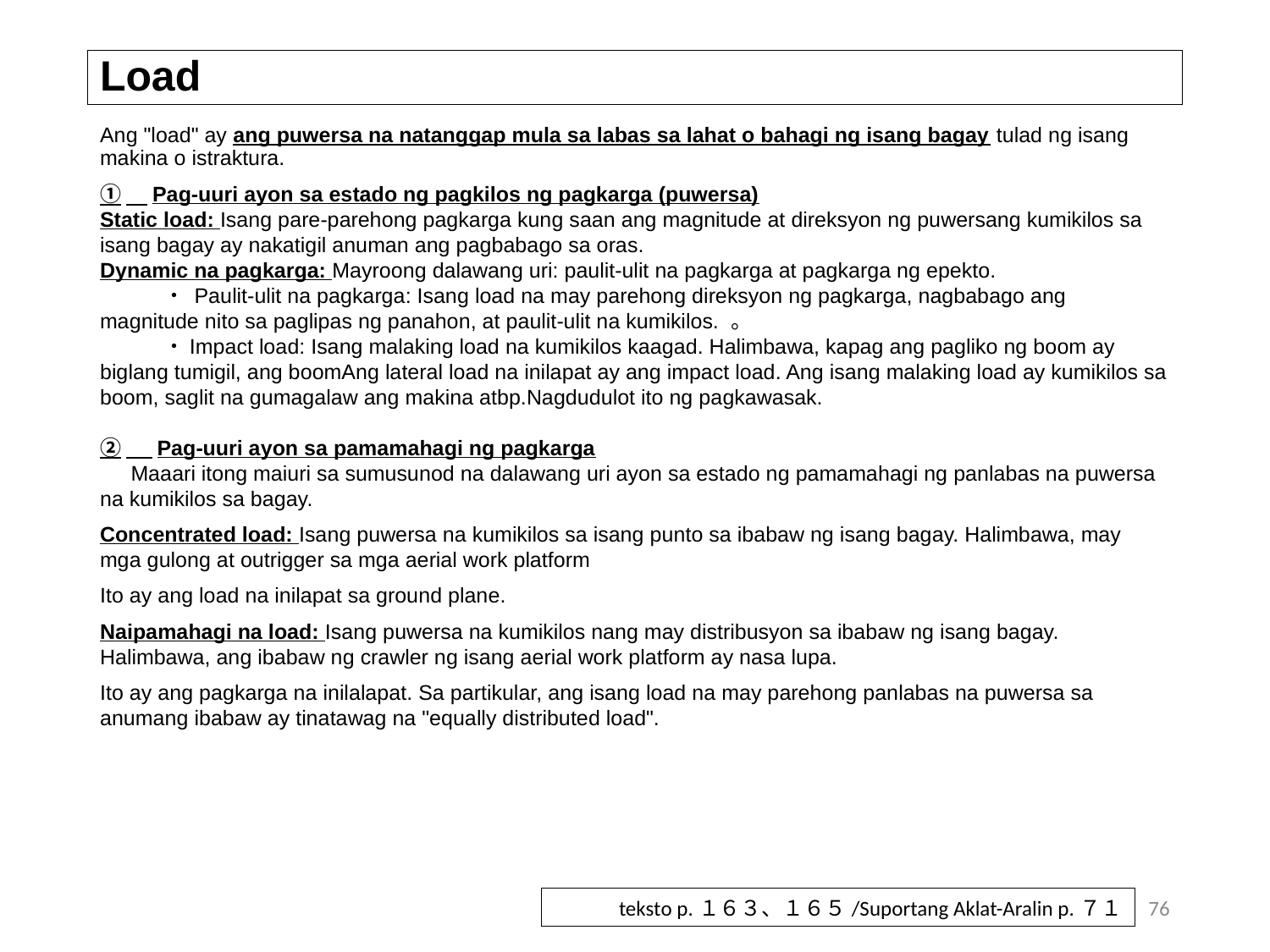

# Load
Ang "load" ay ang puwersa na natanggap mula sa labas sa lahat o bahagi ng isang bagay tulad ng isang makina o istraktura.
①　Pag-uuri ayon sa estado ng pagkilos ng pagkarga (puwersa)
Static load: Isang pare-parehong pagkarga kung saan ang magnitude at direksyon ng puwersang kumikilos sa isang bagay ay nakatigil anuman ang pagbabago sa oras.
Dynamic na pagkarga: Mayroong dalawang uri: paulit-ulit na pagkarga at pagkarga ng epekto.
　　　・ Paulit-ulit na pagkarga: Isang load na may parehong direksyon ng pagkarga, nagbabago ang magnitude nito sa paglipas ng panahon, at paulit-ulit na kumikilos. 。
　　　・Impact load: Isang malaking load na kumikilos kaagad. Halimbawa, kapag ang pagliko ng boom ay biglang tumigil, ang boomAng lateral load na inilapat ay ang impact load. Ang isang malaking load ay kumikilos sa boom, saglit na gumagalaw ang makina atbp.Nagdudulot ito ng pagkawasak.

②　 Pag-uuri ayon sa pamamahagi ng pagkarga
　 Maaari itong maiuri sa sumusunod na dalawang uri ayon sa estado ng pamamahagi ng panlabas na puwersa na kumikilos sa bagay.
Concentrated load: Isang puwersa na kumikilos sa isang punto sa ibabaw ng isang bagay. Halimbawa, may mga gulong at outrigger sa mga aerial work platform
Ito ay ang load na inilapat sa ground plane.
Naipamahagi na load: Isang puwersa na kumikilos nang may distribusyon sa ibabaw ng isang bagay. Halimbawa, ang ibabaw ng crawler ng isang aerial work platform ay nasa lupa.
Ito ay ang pagkarga na inilalapat. Sa partikular, ang isang load na may parehong panlabas na puwersa sa anumang ibabaw ay tinatawag na "equally distributed load".
76
teksto p.１６３、１６５/Suportang Aklat-Aralin p.７１